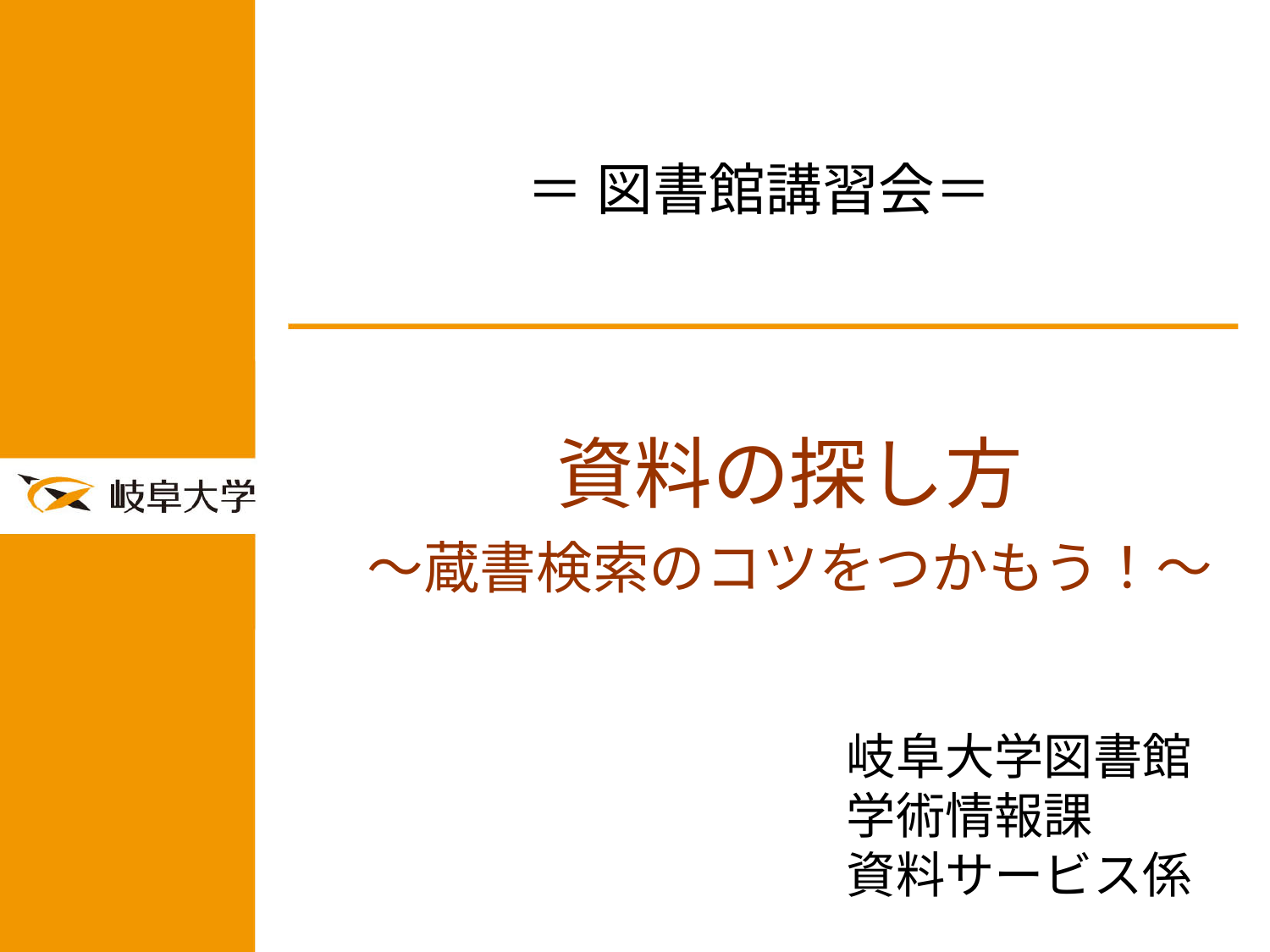

# ＝ 図書館講習会＝
資料の探し方
～蔵書検索のコツをつかもう！～

　　岐阜大学図書館
学術情報課
　　資料サービス係